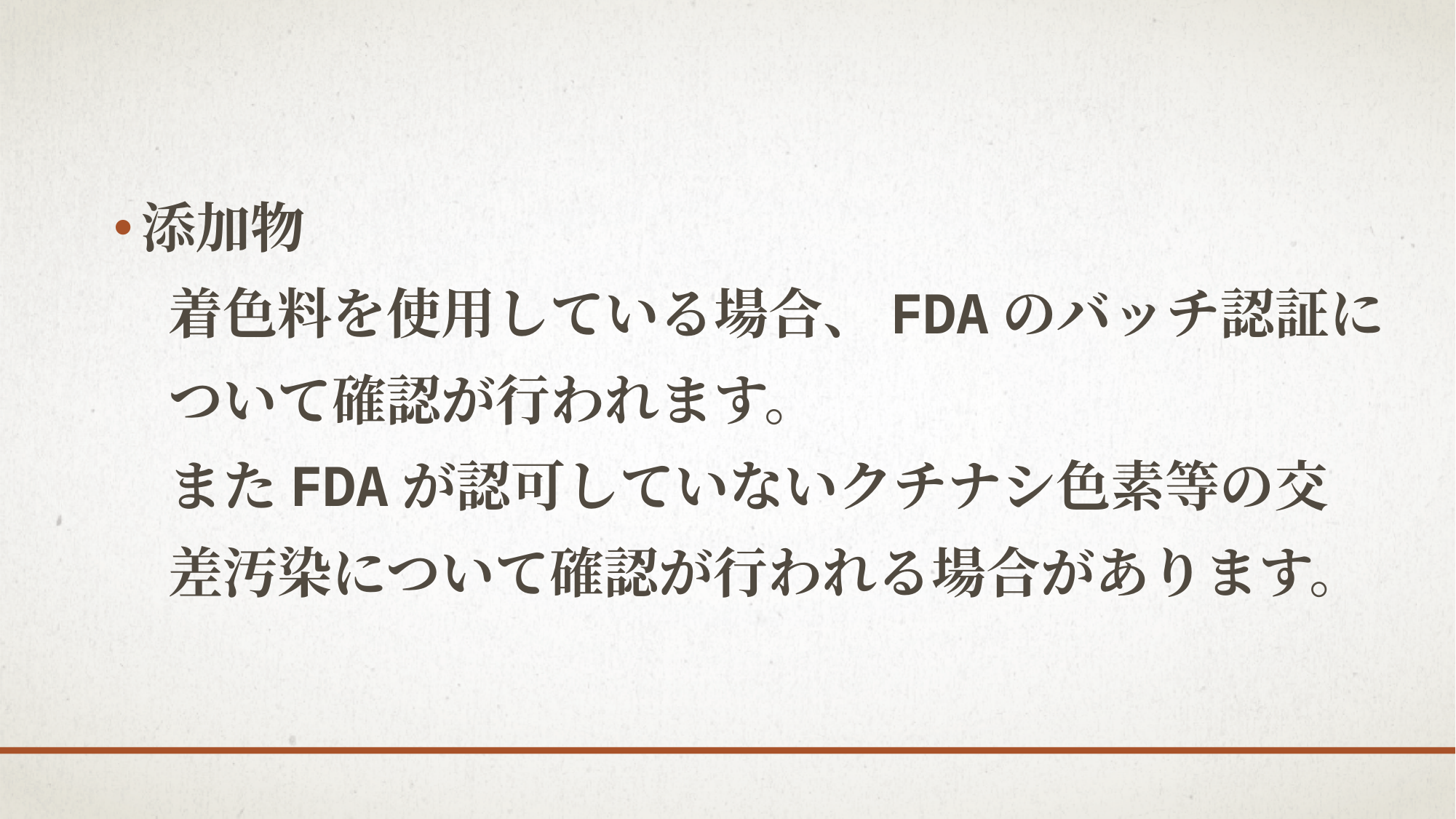

添加物
　着色料を使用している場合、FDAのバッチ認証に
　ついて確認が行われます。
　またFDAが認可していないクチナシ色素等の交
　差汚染について確認が行われる場合があります。